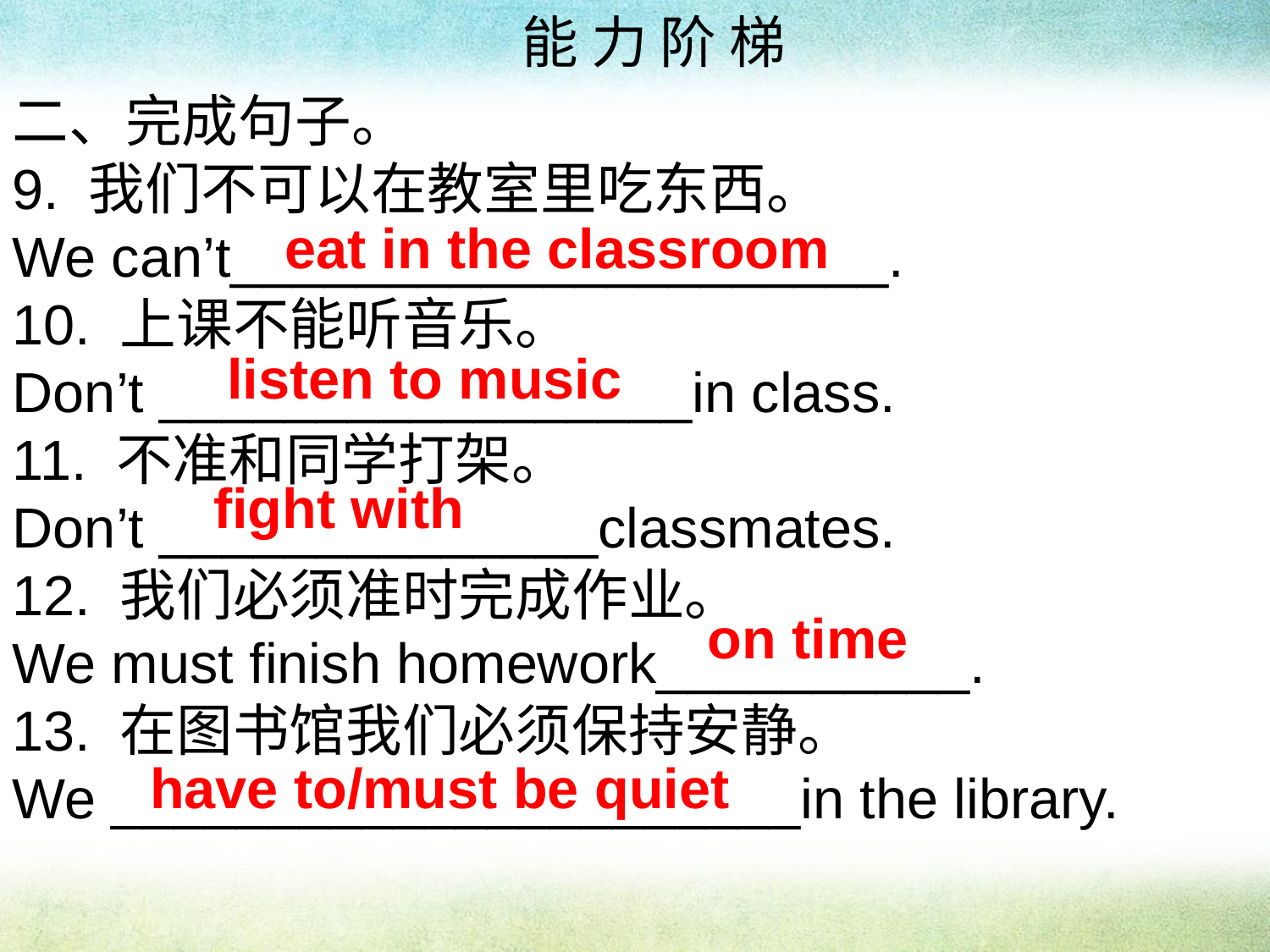

能 力 阶 梯
二、完成句子。
9. 我们不可以在教室里吃东西。
We can’t_____________________.
10. 上课不能听音乐。
Don’t _________________in class.
11. 不准和同学打架。
Don’t ______________classmates.
12. 我们必须准时完成作业。
We must finish homework__________.
13. 在图书馆我们必须保持安静。
We ______________________in the library.
eat in the classroom
listen to music
fight with
on time
have to/must be quiet